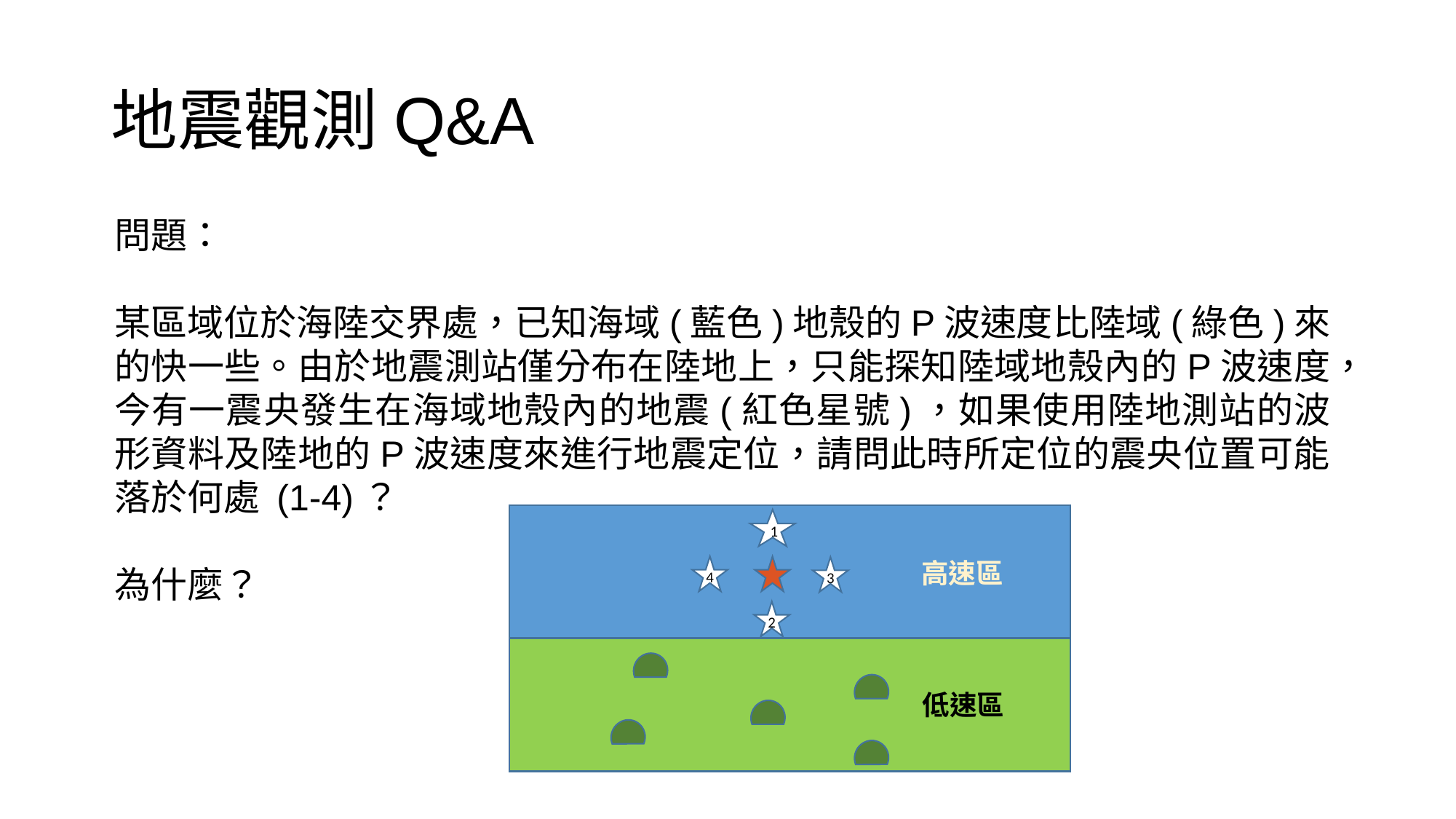

# 地震觀測Q&A
問題：

某區域位於海陸交界處，已知海域(藍色)地殼的P波速度比陸域(綠色)來的快一些。由於地震測站僅分布在陸地上，只能探知陸域地殼內的P波速度，今有一震央發生在海域地殼內的地震(紅色星號)，如果使用陸地測站的波形資料及陸地的P波速度來進行地震定位，請問此時所定位的震央位置可能落於何處 (1-4)？

為什麼？

1
高速區
4

3
2

低速區